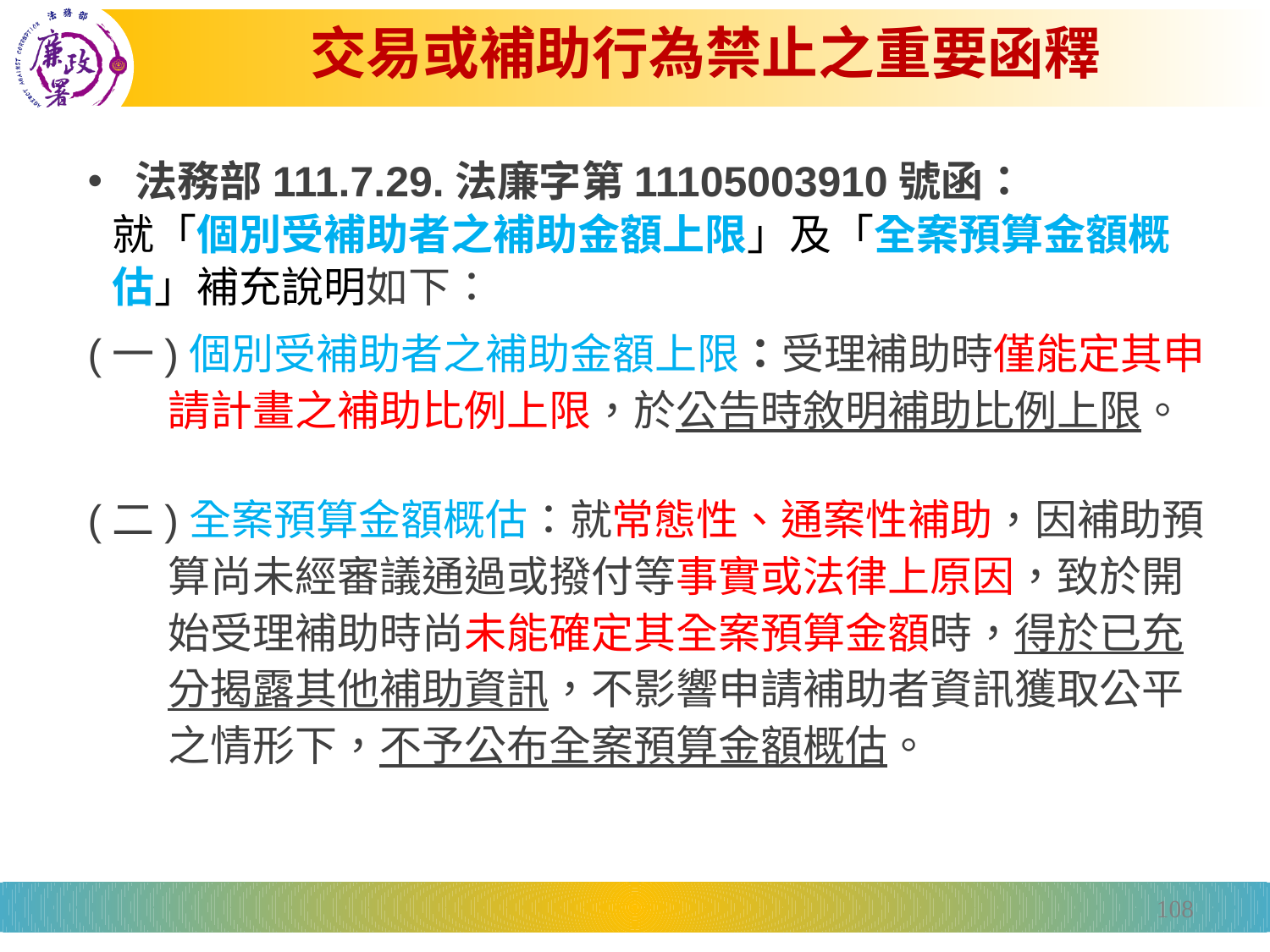

# 交易或補助行為禁止之重要函釋
法務部111.7.29.法廉字第11105003910號函：
就「個別受補助者之補助金額上限」及「全案預算金額概估」補充說明如下：
(一)個別受補助者之補助金額上限：受理補助時僅能定其申請計畫之補助比例上限，於公告時敘明補助比例上限。
(二)全案預算金額概估：就常態性、通案性補助，因補助預算尚未經審議通過或撥付等事實或法律上原因，致於開始受理補助時尚未能確定其全案預算金額時，得於已充分揭露其他補助資訊，不影響申請補助者資訊獲取公平之情形下，不予公布全案預算金額概估。
108